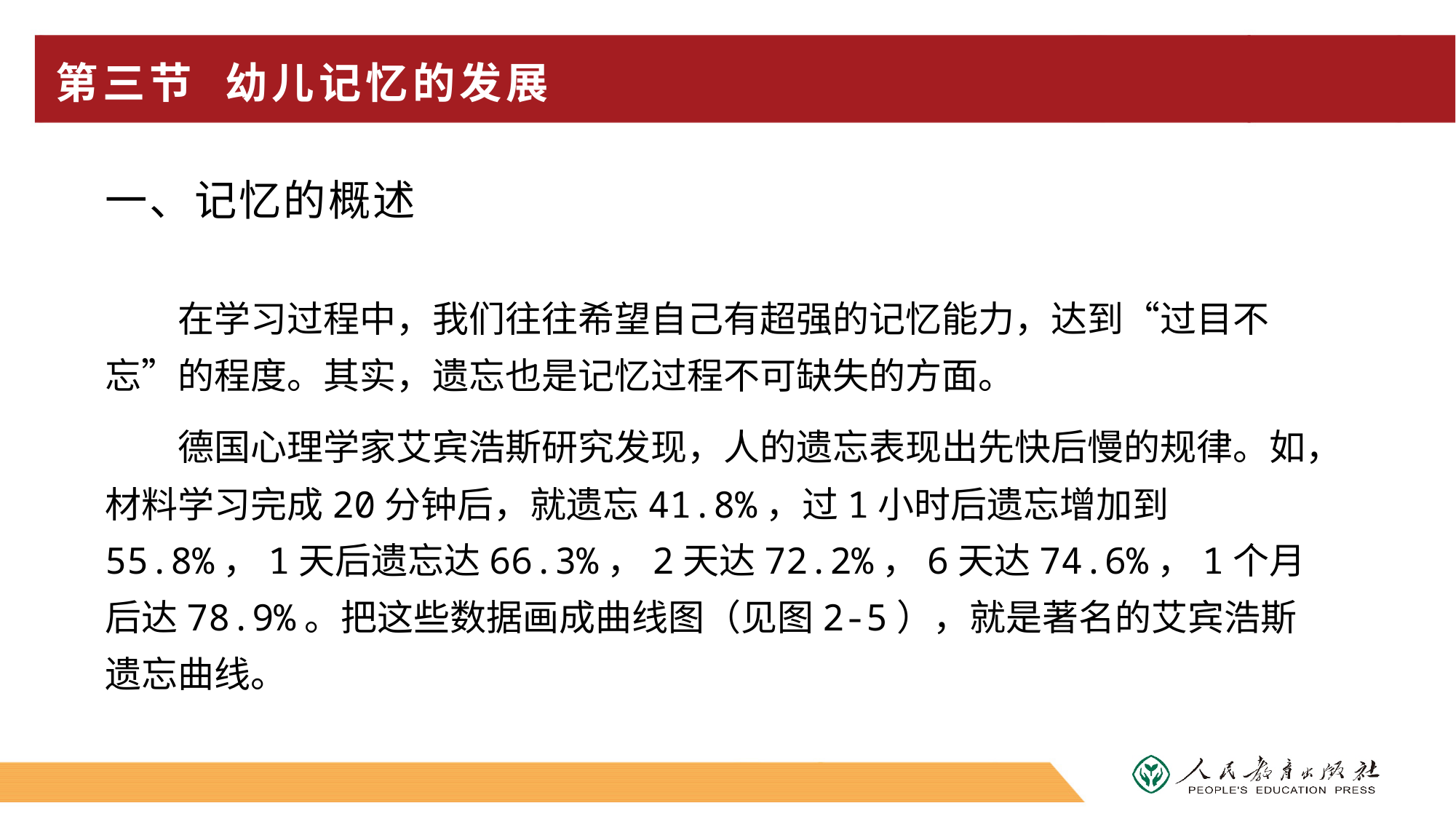

# 第三节  幼儿记忆的发展
一、记忆的概述
在学习过程中，我们往往希望自己有超强的记忆能力，达到“过目不忘”的程度。其实，遗忘也是记忆过程不可缺失的方面。
德国心理学家艾宾浩斯研究发现，人的遗忘表现出先快后慢的规律。如，材料学习完成20分钟后，就遗忘41.8%，过1小时后遗忘增加到55.8%，1天后遗忘达66.3%，2天达72.2%，6天达74.6%，1个月后达78.9%。把这些数据画成曲线图（见图2-5），就是著名的艾宾浩斯遗忘曲线。